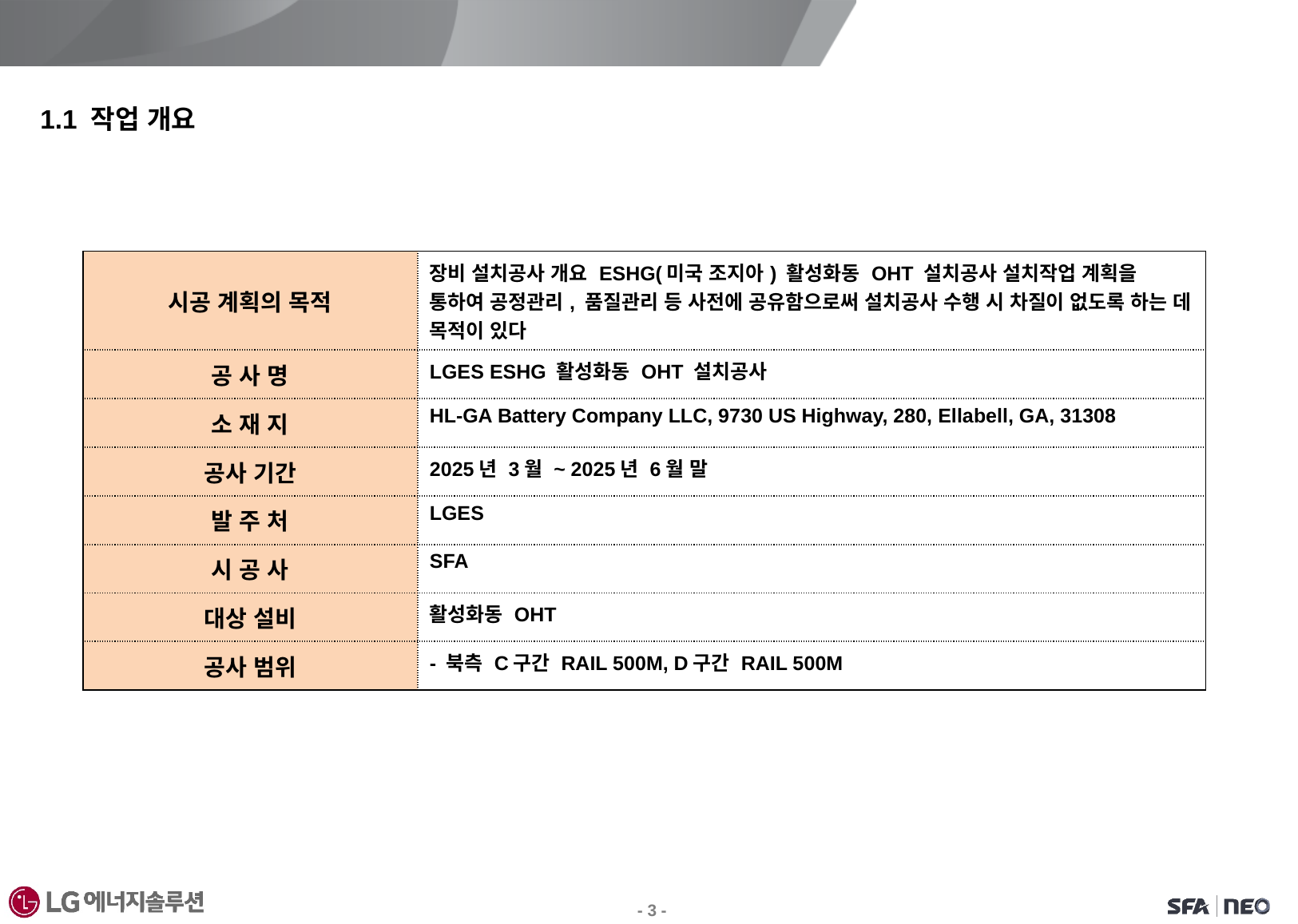

1. 작업 개요 및 수행 일정
1.1 작업 개요
| 시공 계획의 목적 | 장비 설치공사 개요 ESHG(미국 조지아) 활성화동 OHT 설치공사 설치작업 계획을 통하여 공정관리, 품질관리 등 사전에 공유함으로써 설치공사 수행 시 차질이 없도록 하는 데 목적이 있다 |
| --- | --- |
| 공 사 명 | LGES ESHG 활성화동 OHT 설치공사 |
| 소 재 지 | HL-GA Battery Company LLC, 9730 US Highway, 280, Ellabell, GA, 31308 |
| 공사 기간 | 2025년 3월 ~ 2025년 6월 말 |
| 발 주 처 | LGES |
| 시 공 사 | SFA |
| 대상 설비 | 활성화동 OHT |
| 공사 범위 | - 북측 C구간 RAIL 500M, D구간 RAIL 500M |